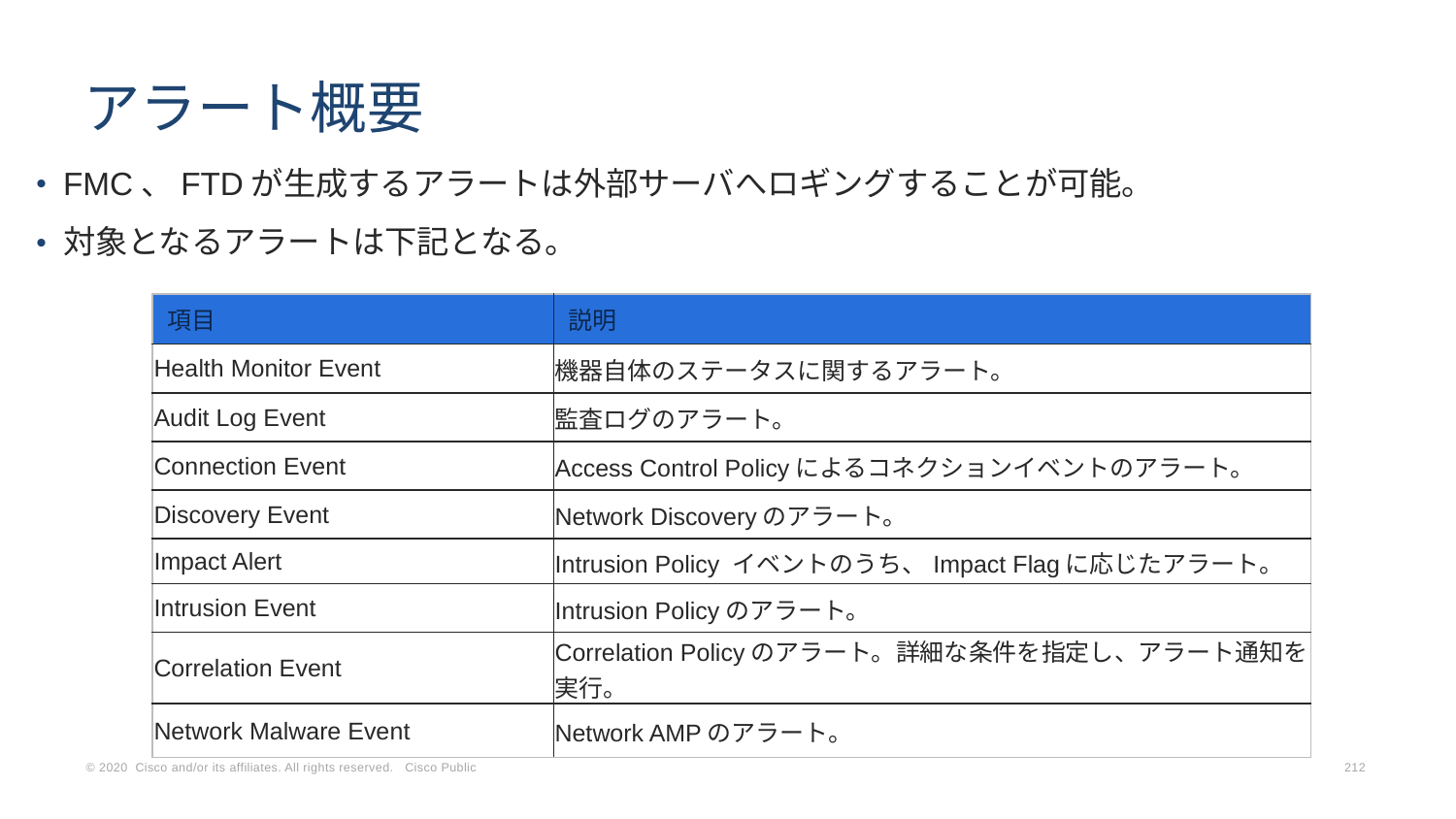

# アラート概要
FMC、FTDが生成するアラートは外部サーバへロギングすることが可能。
対象となるアラートは下記となる。

| 項目 | 説明 |
| --- | --- |
| Health Monitor Event | 機器自体のステータスに関するアラート。 |
| Audit Log Event | 監査ログのアラート。 |
| Connection Event | Access Control Policyによるコネクションイベントのアラート。 |
| Discovery Event | Network Discoveryのアラート。 |
| Impact Alert | Intrusion Policy イベントのうち、Impact Flagに応じたアラート。 |
| Intrusion Event | Intrusion Policyのアラート。 |
| Correlation Event | Correlation Policyのアラート。詳細な条件を指定し、アラート通知を実行。 |
| Network Malware Event | Network AMPのアラート。 |